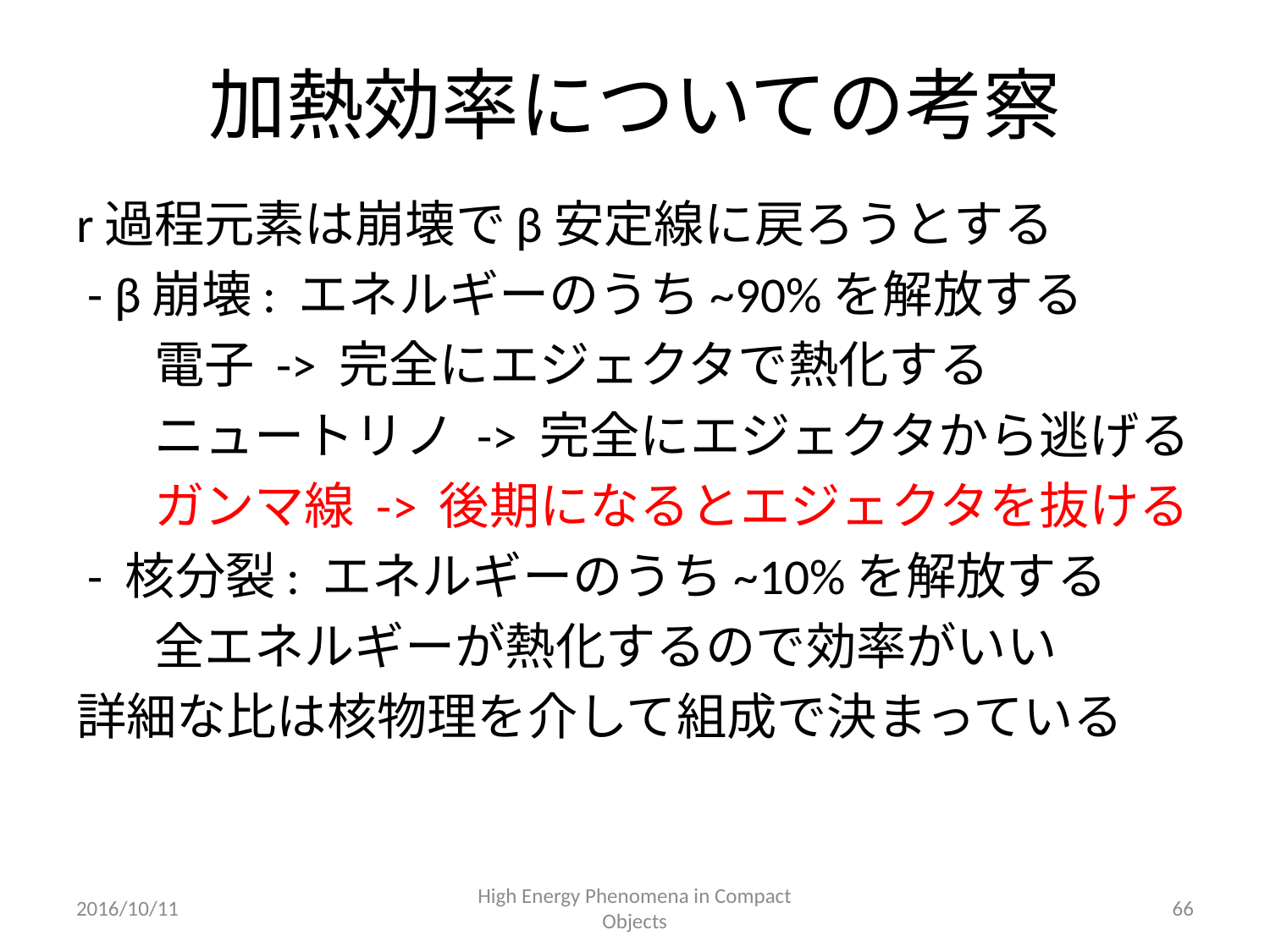

# 加熱効率についての考察
r過程元素は崩壊でβ安定線に戻ろうとする
 - β崩壊: エネルギーのうち~90%を解放する
      電子 -> 完全にエジェクタで熱化する
      ニュートリノ -> 完全にエジェクタから逃げる
      ガンマ線 -> 後期になるとエジェクタを抜ける
 - 核分裂: エネルギーのうち~10%を解放する
      全エネルギーが熱化するので効率がいい
詳細な比は核物理を介して組成で決まっている
2016/10/11
High Energy Phenomena in Compact Objects
66